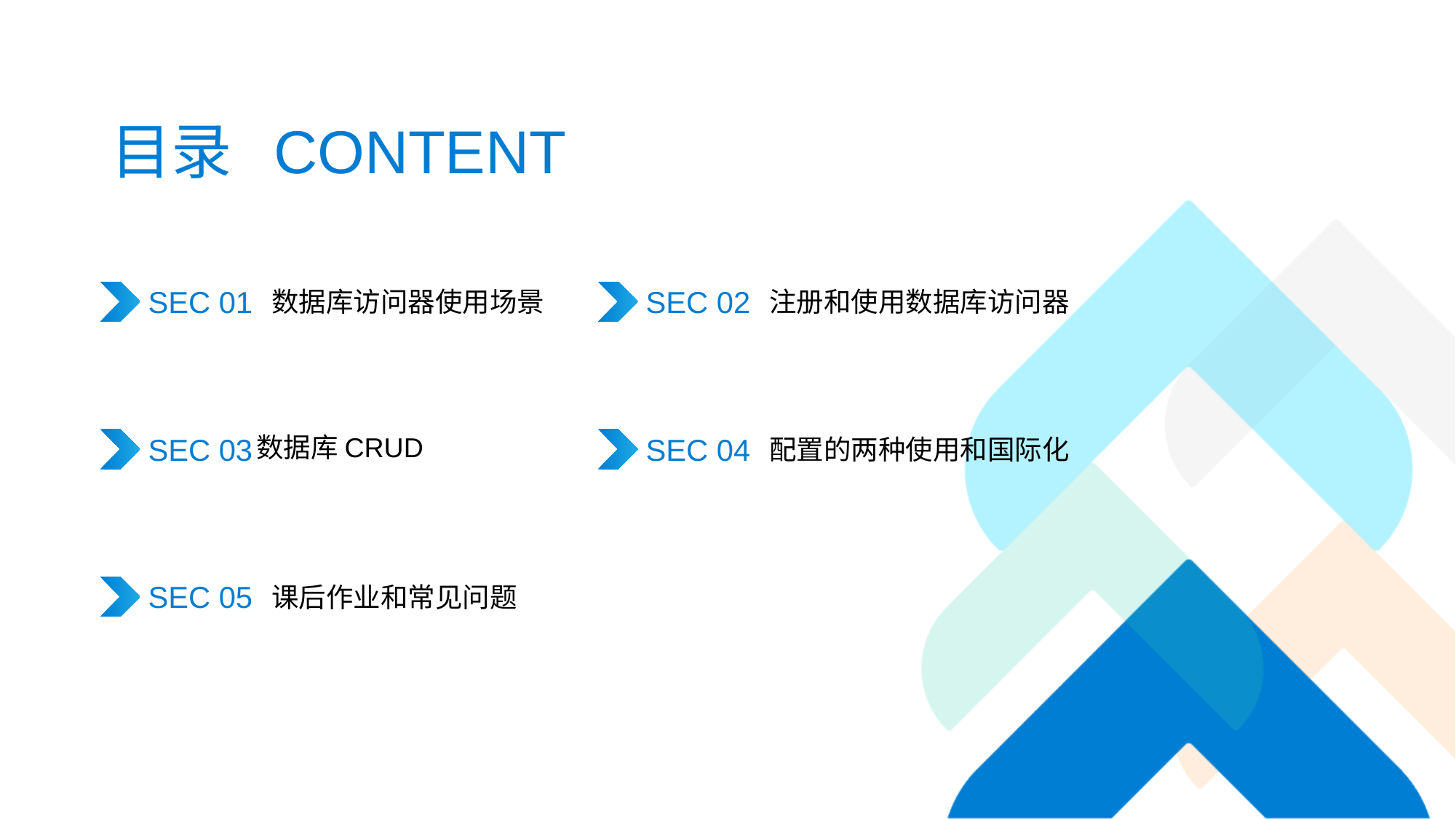

# 目录  CONTENT
SEC 01
数据库访问器使用场景

SEC 02
注册和使用数据库访问器

SEC 03
数据库CRUD

SEC 04
配置的两种使用和国际化

SEC 05
课后作业和常见问题